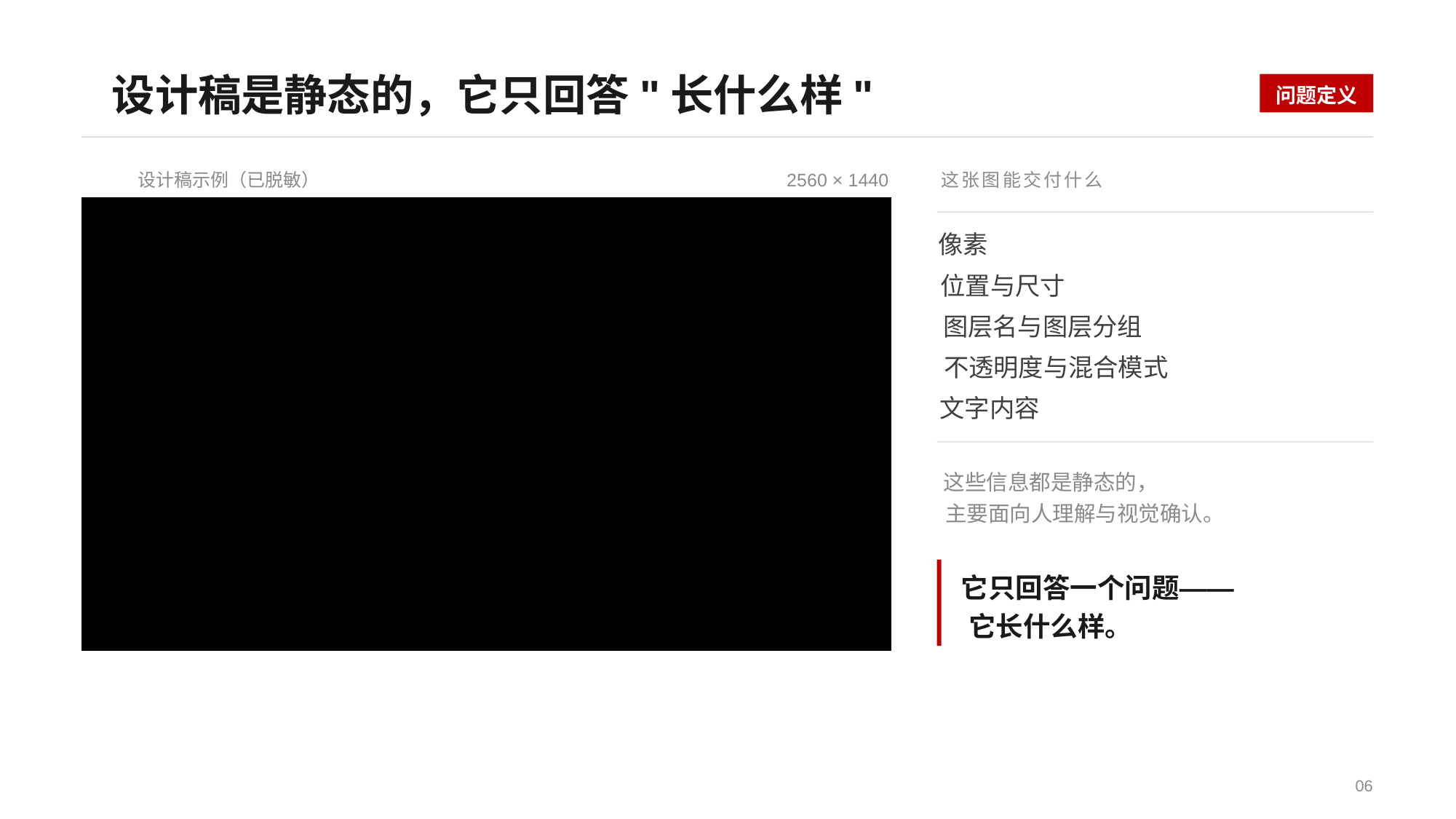

设计稿是静态的，它只回答"长什么样"

问题定义

设计稿示例（已脱敏）
2560 × 1440
这张图能交付什么

像素
位置与尺寸
图层名与图层分组
不透明度与混合模式
文字内容

这些信息都是静态的，
主要面向人理解与视觉确认。

它只回答一个问题——
它长什么样。
06